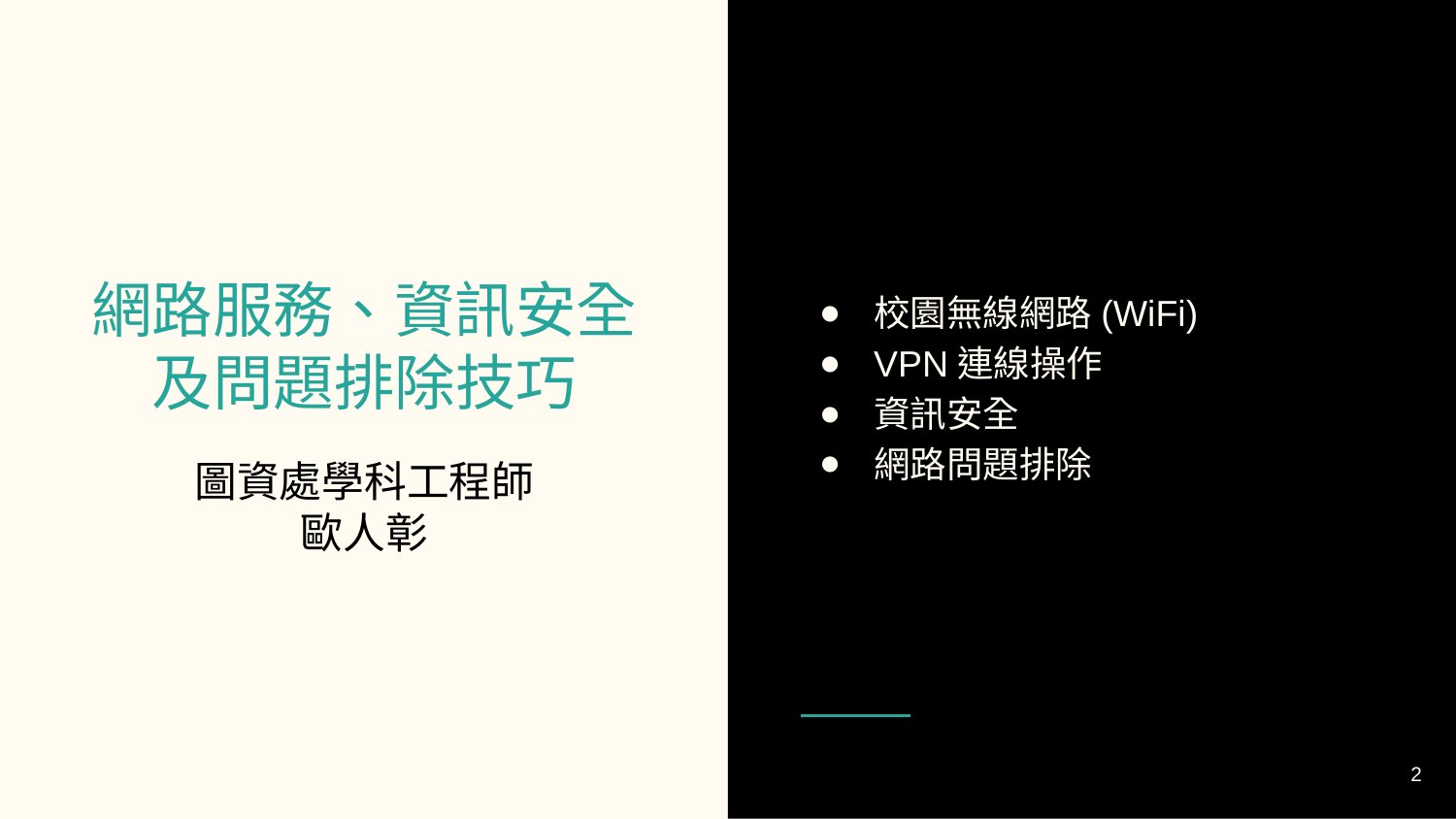

校園無線網路(WiFi)
VPN連線操作
資訊安全
網路問題排除
# 網路服務、資訊安全
及問題排除技巧
圖資處學科工程師
歐人彰
2